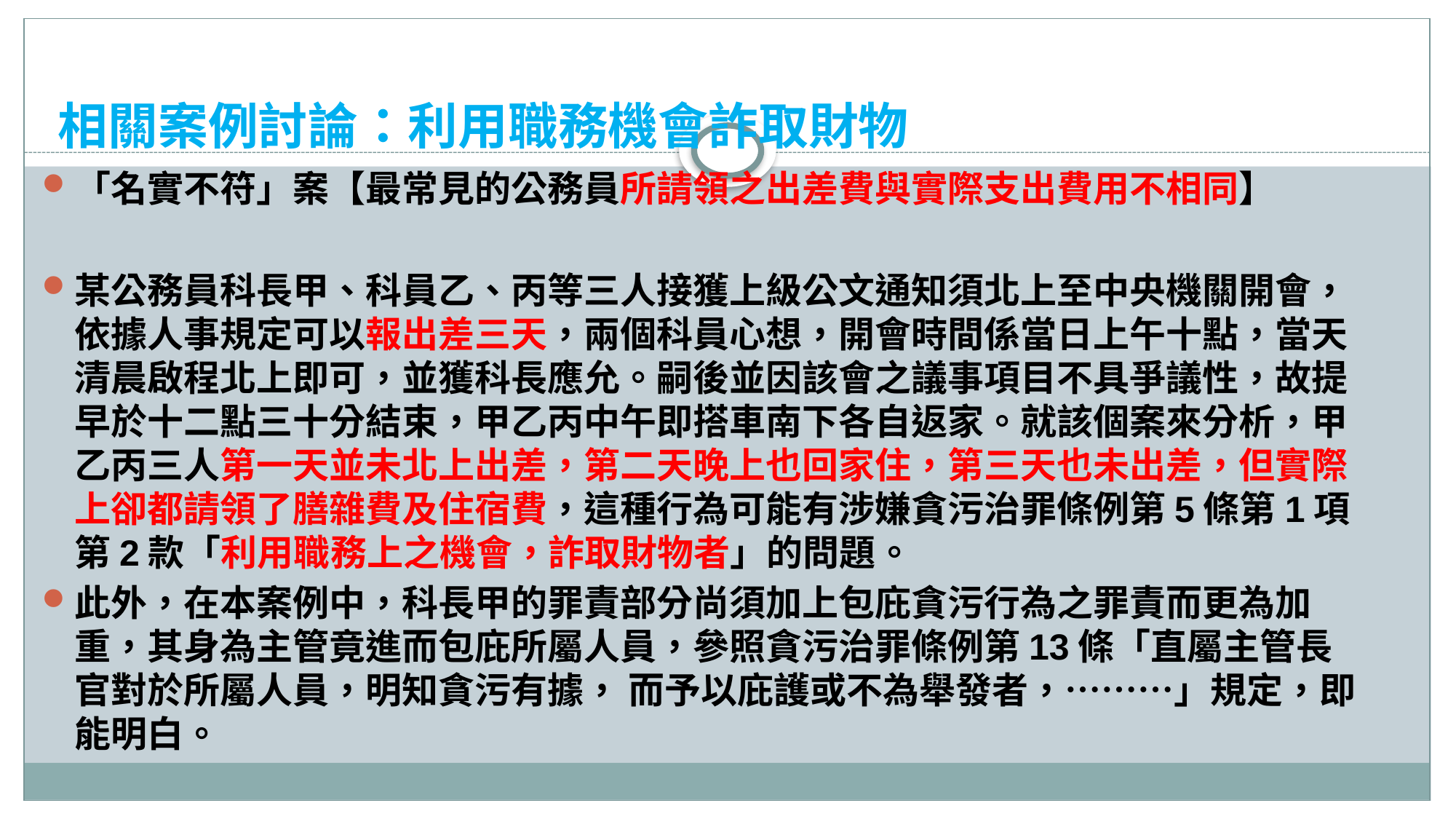

# 相關案例討論：利用職務機會詐取財物
「名實不符」案【最常見的公務員所請領之出差費與實際支出費用不相同】

某公務員科長甲、科員乙、丙等三人接獲上級公文通知須北上至中央機關開會，依據人事規定可以報出差三天，兩個科員心想，開會時間係當日上午十點，當天清晨啟程北上即可，並獲科長應允。嗣後並因該會之議事項目不具爭議性，故提早於十二點三十分結束，甲乙丙中午即搭車南下各自返家。就該個案來分析，甲乙丙三人第一天並未北上出差，第二天晚上也回家住，第三天也未出差，但實際上卻都請領了膳雜費及住宿費，這種行為可能有涉嫌貪污治罪條例第5條第1項第2款「利用職務上之機會，詐取財物者」的問題。
此外，在本案例中，科長甲的罪責部分尚須加上包庇貪污行為之罪責而更為加重，其身為主管竟進而包庇所屬人員，參照貪污治罪條例第13條「直屬主管長官對於所屬人員，明知貪污有據， 而予以庇護或不為舉發者，………」規定，即能明白。